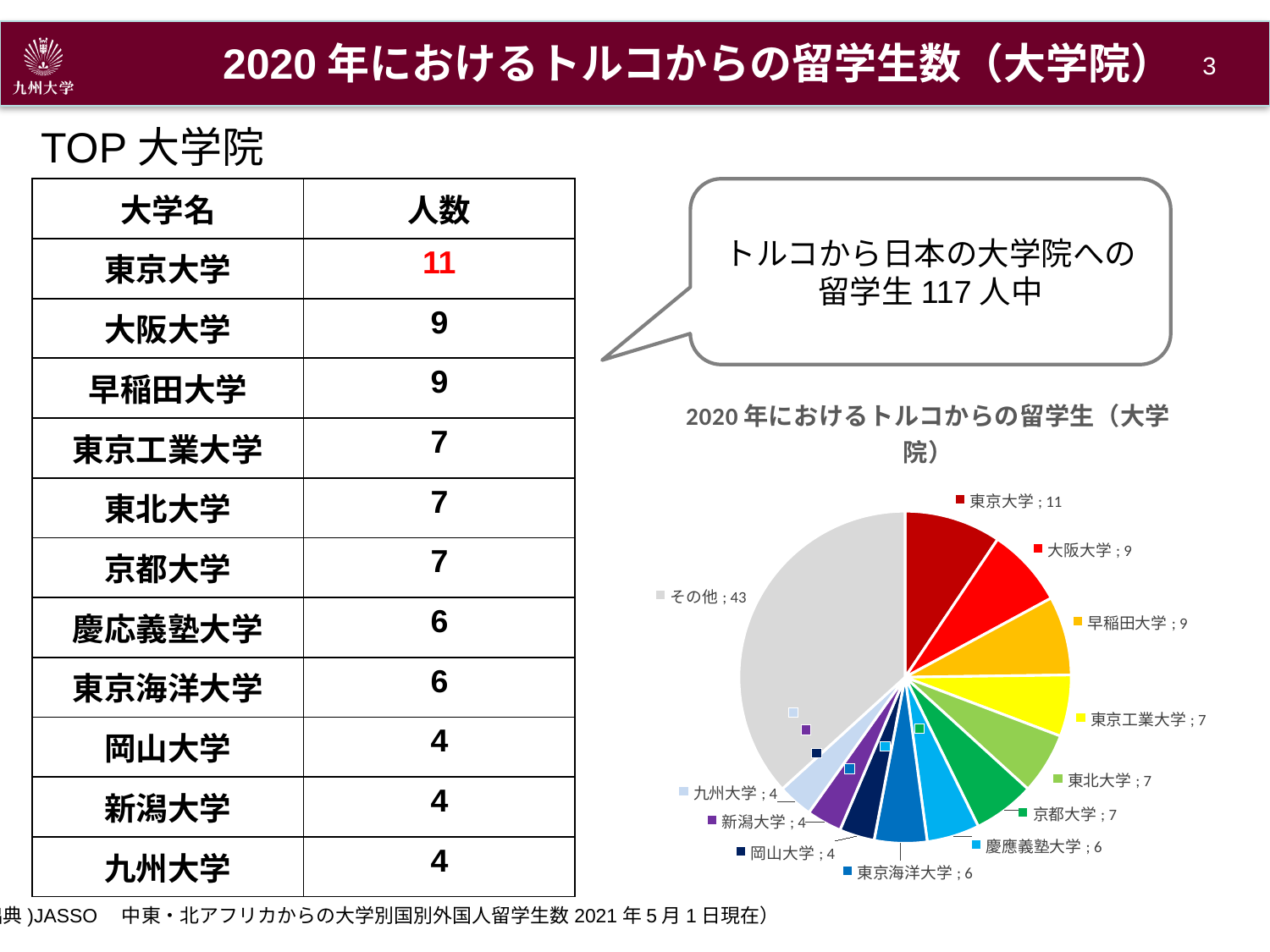

2020年におけるトルコからの留学生数（大学院）
3
TOP大学院
| 大学名 | 人数 |
| --- | --- |
| 東京大学 | 11 |
| 大阪大学 | 9 |
| 早稲田大学 | 9 |
| 東京工業大学 | 7 |
| 東北大学 | 7 |
| 京都大学 | 7 |
| 慶応義塾大学 | 6 |
| 東京海洋大学 | 6 |
| 岡山大学 | 4 |
| 新潟大学 | 4 |
| 九州大学 | 4 |
トルコから日本の大学院への
留学生117人中

### Chart: 2020年におけるトルコからの留学生（大学院）

| Category |  |
|---|---|
| 東京大学 | 11.0 |
| 大阪大学 | 9.0 |
| 早稲田大学 | 9.0 |
| 東京工業大学 | 7.0 |
| 東北大学 | 7.0 |
| 京都大学 | 7.0 |
| 慶應義塾大学 | 6.0 |
| 東京海洋大学 | 6.0 |
| 岡山大学 | 4.0 |
| 新潟大学 | 4.0 |
| 九州大学 | 4.0 |
| その他 | 43.0 |
(出典)JASSO　中東・北アフリカからの大学別国別外国人留学生数2021年5月1日現在）